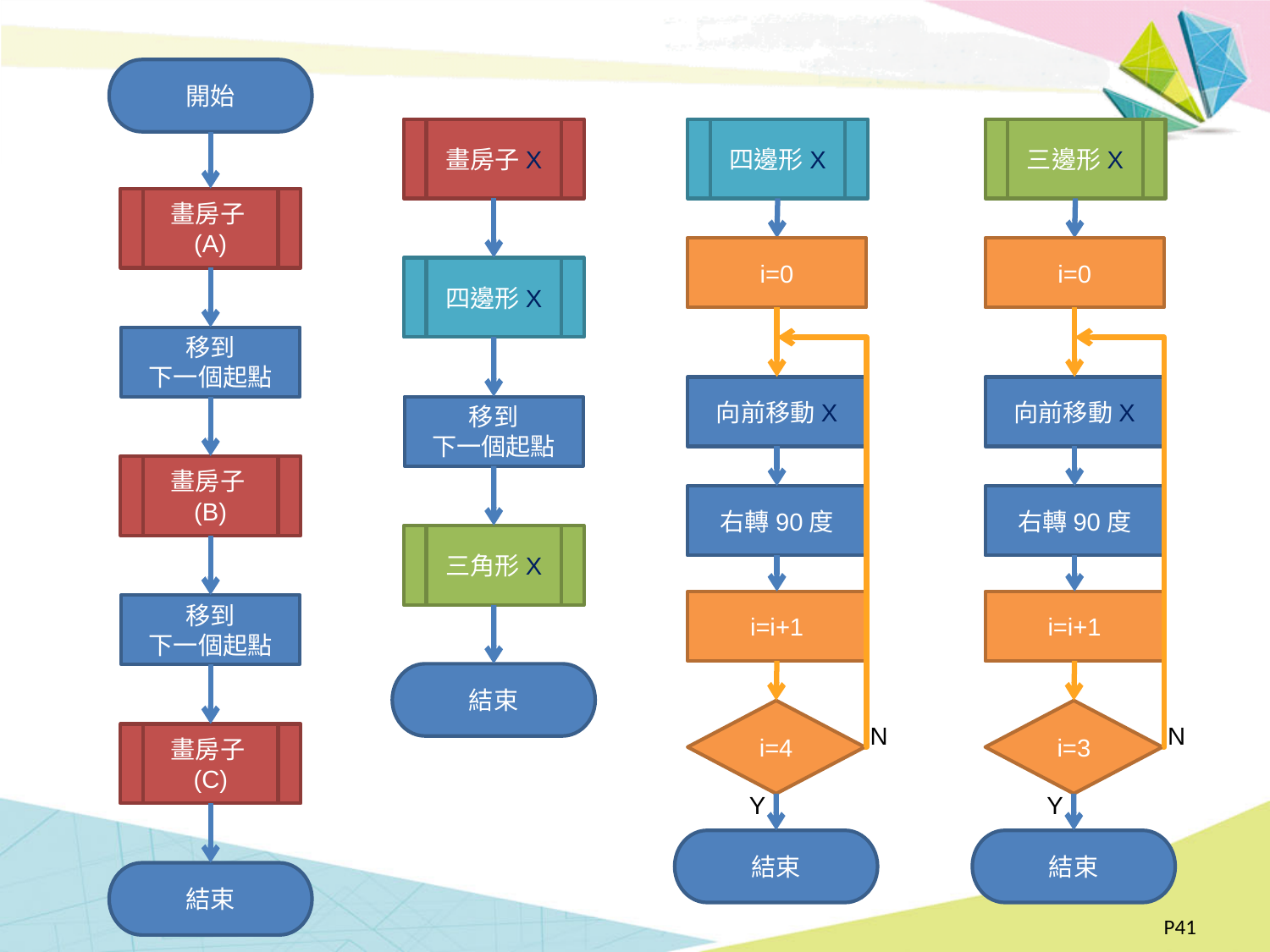

開始
畫房子X
四邊形X
三邊形X
畫房子(A)
i=0
i=0
四邊形X
移到
下一個起點
向前移動X
向前移動X
移到
下一個起點
畫房子(B)
右轉90度
右轉90度
三角形X
i=i+1
i=i+1
移到
下一個起點
結束
i=4
i=3
N
N
畫房子(C)
Y
Y
結束
結束
結束
P41